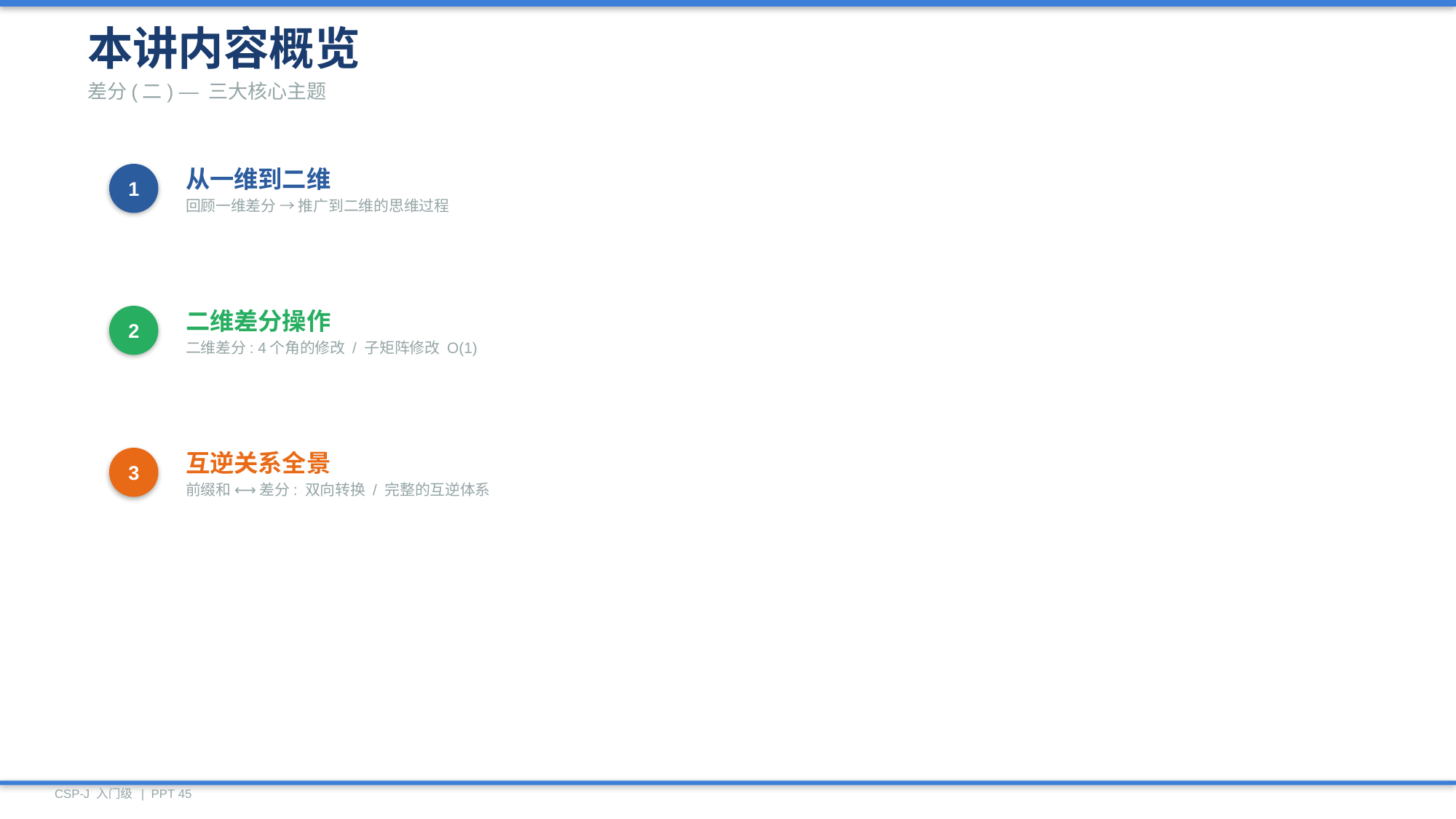

本讲内容概览
差分(二) — 三大核心主题
1
从一维到二维
回顾一维差分 → 推广到二维的思维过程
2
二维差分操作
二维差分: 4个角的修改 / 子矩阵修改 O(1)
3
互逆关系全景
前缀和 ⟷ 差分: 双向转换 / 完整的互逆体系

CSP-J 入门级  |  PPT 45